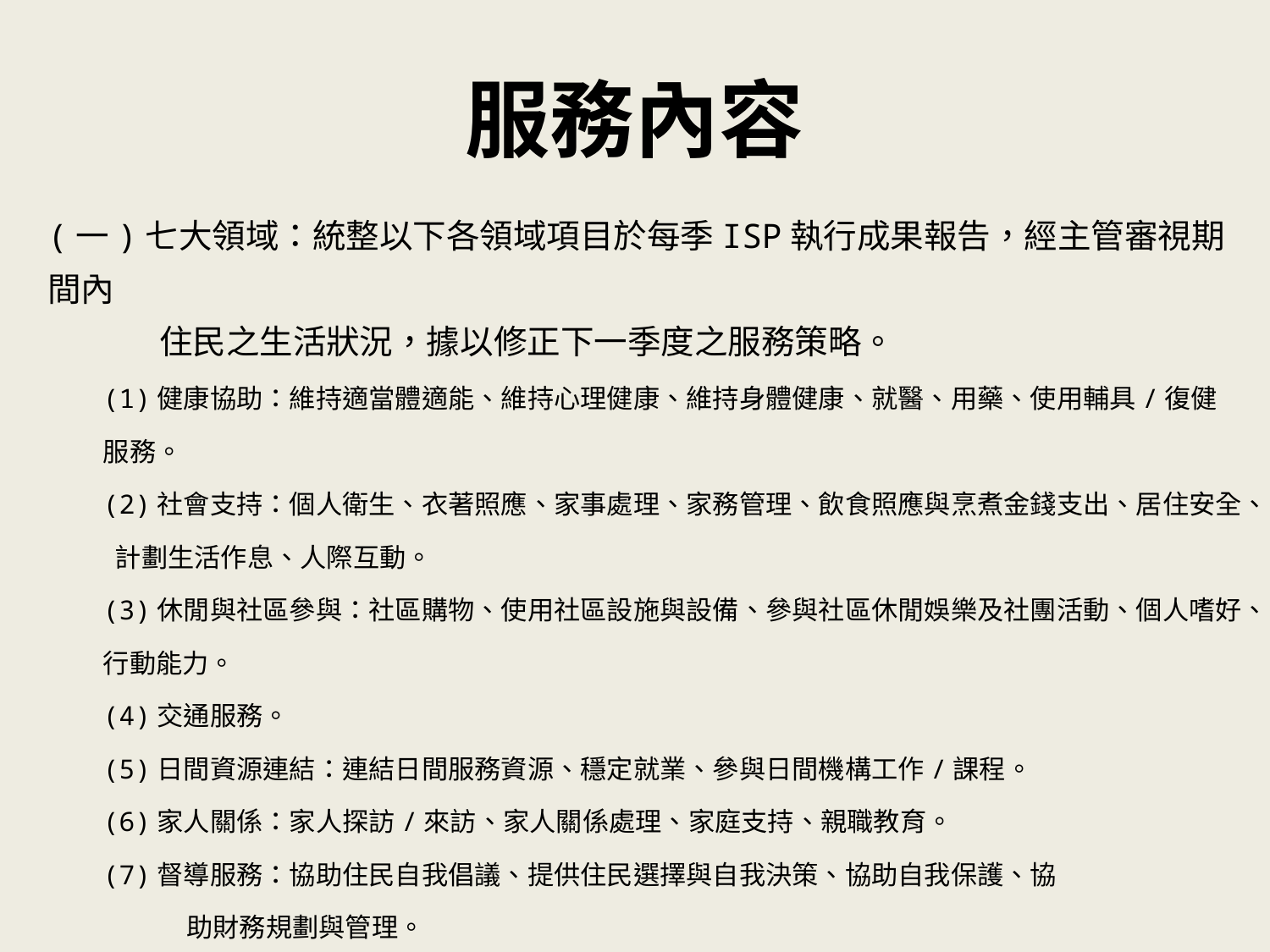

# 服務內容
(一)七大領域：統整以下各領域項目於每季ISP執行成果報告，經主管審視期間內
              住民之生活狀況，據以修正下一季度之服務策略。
(1)健康協助：維持適當體適能、維持心理健康、維持身體健康、就醫、用藥、使用輔具/復健服務。
(2)社會支持：個人衛生、衣著照應、家事處理、家務管理、飲食照應與烹煮金錢支出、居住安全、  計劃生活作息、人際互動。
(3)休閒與社區參與：社區購物、使用社區設施與設備、參與社區休閒娛樂及社團活動、個人嗜好、行動能力。
(4)交通服務。
(5)日間資源連結：連結日間服務資源、穩定就業、參與日間機構工作/課程。
(6)家人關係：家人探訪/來訪、家人關係處理、家庭支持、親職教育。
(7)督導服務：協助住民自我倡議、提供住民選擇與自我決策、協助自我保護、協
             助財務規劃與管理。